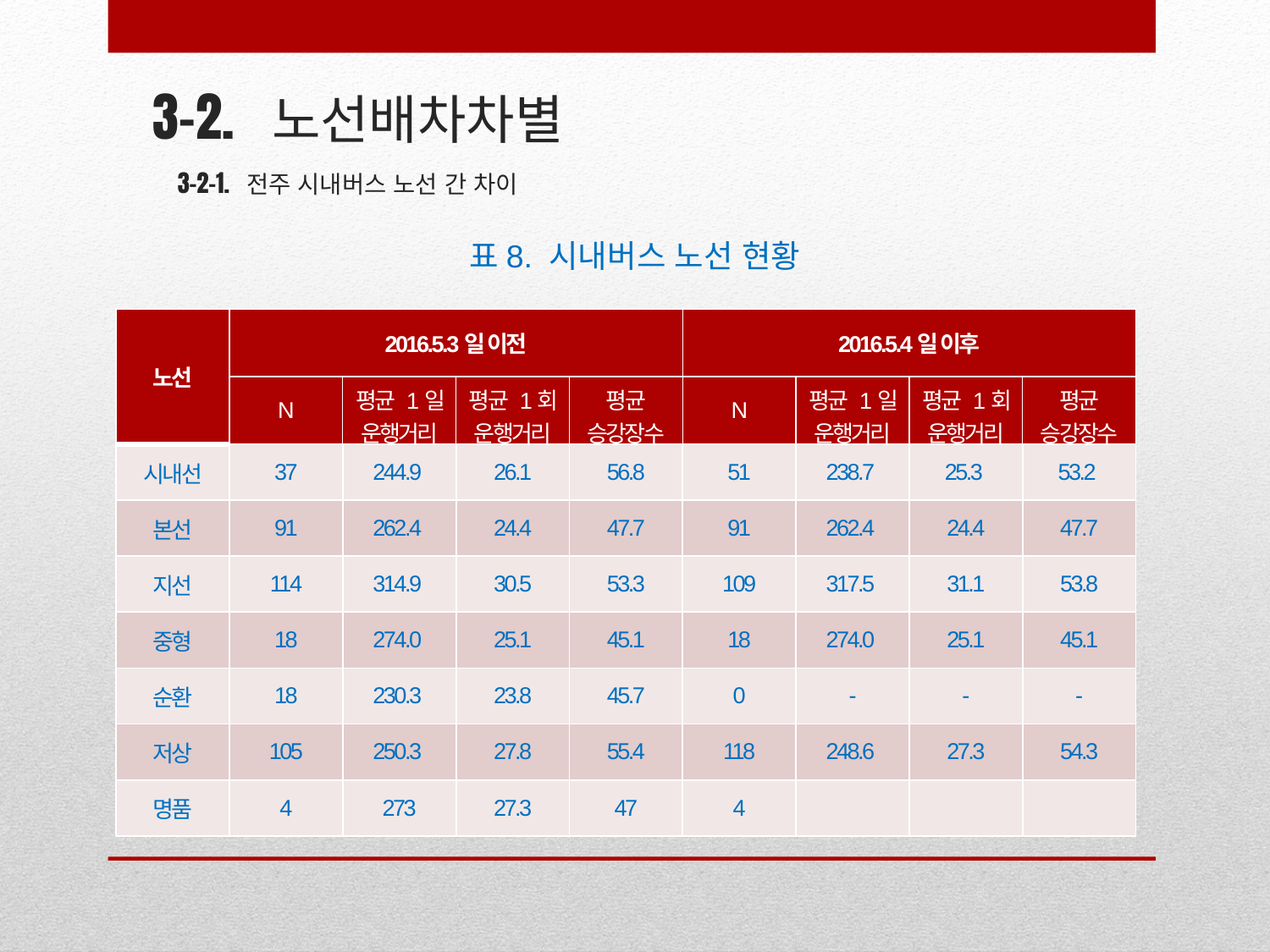

# 3-2.  노선배차차별
3-2-1.  전주 시내버스 노선 간 차이
표8. 시내버스 노선 현황
| 노선 | 2016.5.3일 이전 |  |  |  | 2016.5.4일 이후 |  |  |  |
| --- | --- | --- | --- | --- | --- | --- | --- | --- |
|  | N | 평균 1일 운행거리 | 평균 1회 운행거리 | 평균 승강장수 | N | 평균 1일 운행거리 | 평균 1회 운행거리 | 평균 승강장수 |
| 시내선 | 37 | 244.9 | 26.1 | 56.8 | 51 | 238.7 | 25.3 | 53.2 |
| 본선 | 91 | 262.4 | 24.4 | 47.7 | 91 | 262.4 | 24.4 | 47.7 |
| 지선 | 114 | 314.9 | 30.5 | 53.3 | 109 | 317.5 | 31.1 | 53.8 |
| 중형 | 18 | 274.0 | 25.1 | 45.1 | 18 | 274.0 | 25.1 | 45.1 |
| 순환 | 18 | 230.3 | 23.8 | 45.7 | 0 | - | - | - |
| 저상 | 105 | 250.3 | 27.8 | 55.4 | 118 | 248.6 | 27.3 | 54.3 |
| 명품 | 4 | 273 | 27.3 | 47 | 4 |  |  |  |